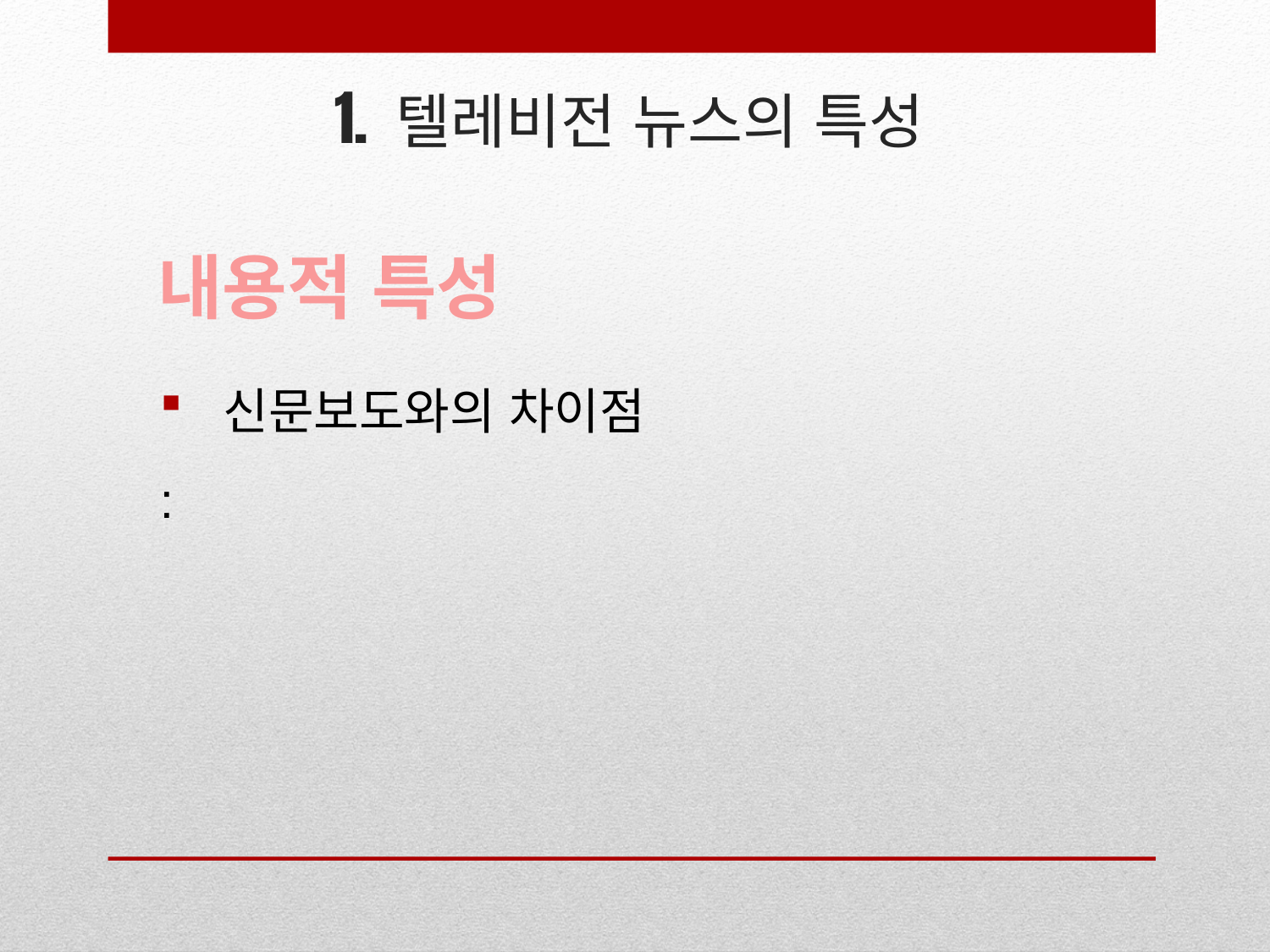

# 1. 텔레비전 뉴스의 특성
내용적 특성
신문보도와의 차이점
: